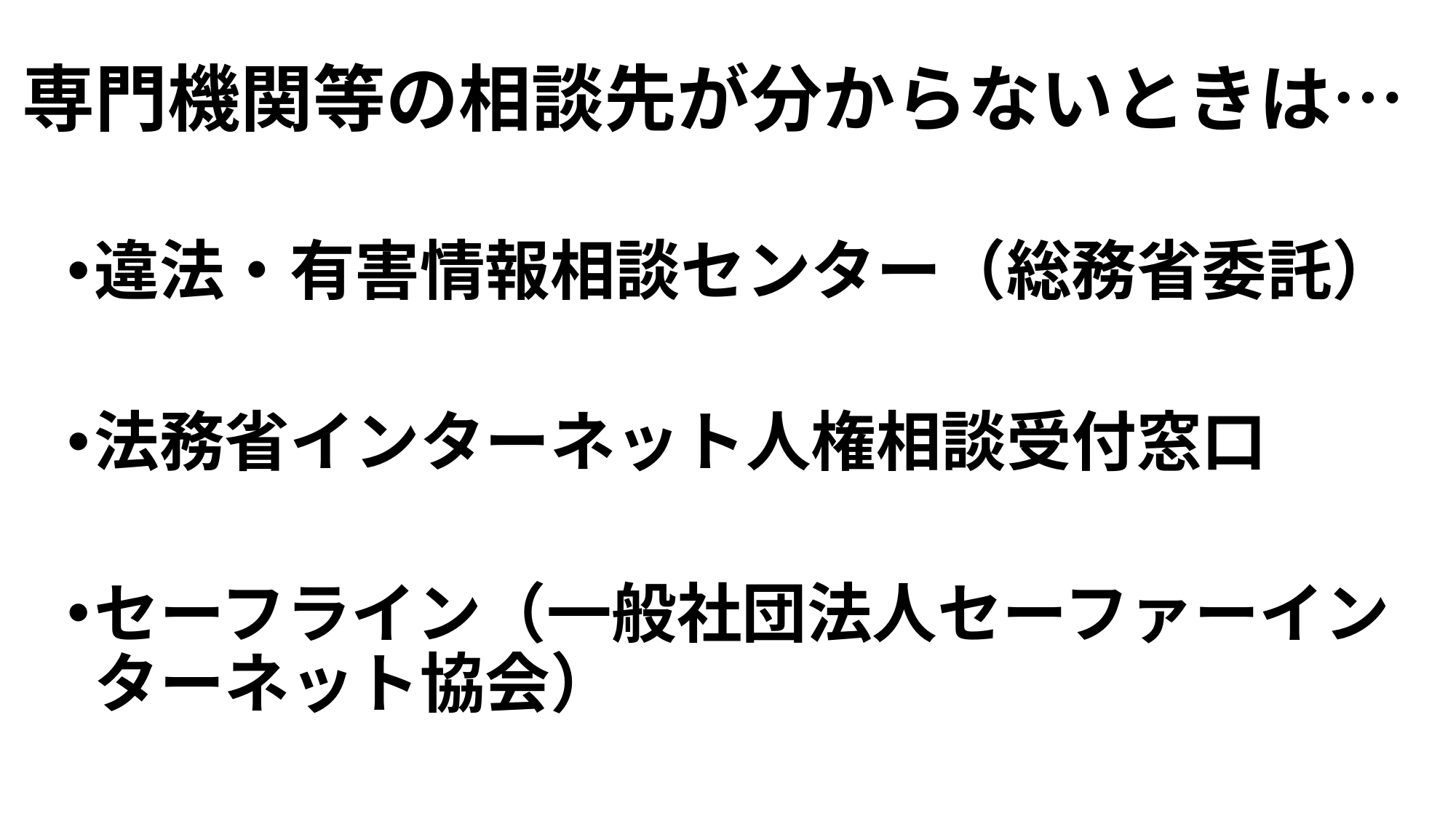

# 専門機関等の相談先が分からないときは…
違法・有害情報相談センター（総務省委託）

法務省インターネット人権相談受付窓口

セーフライン（一般社団法人セーファーインターネット協会）